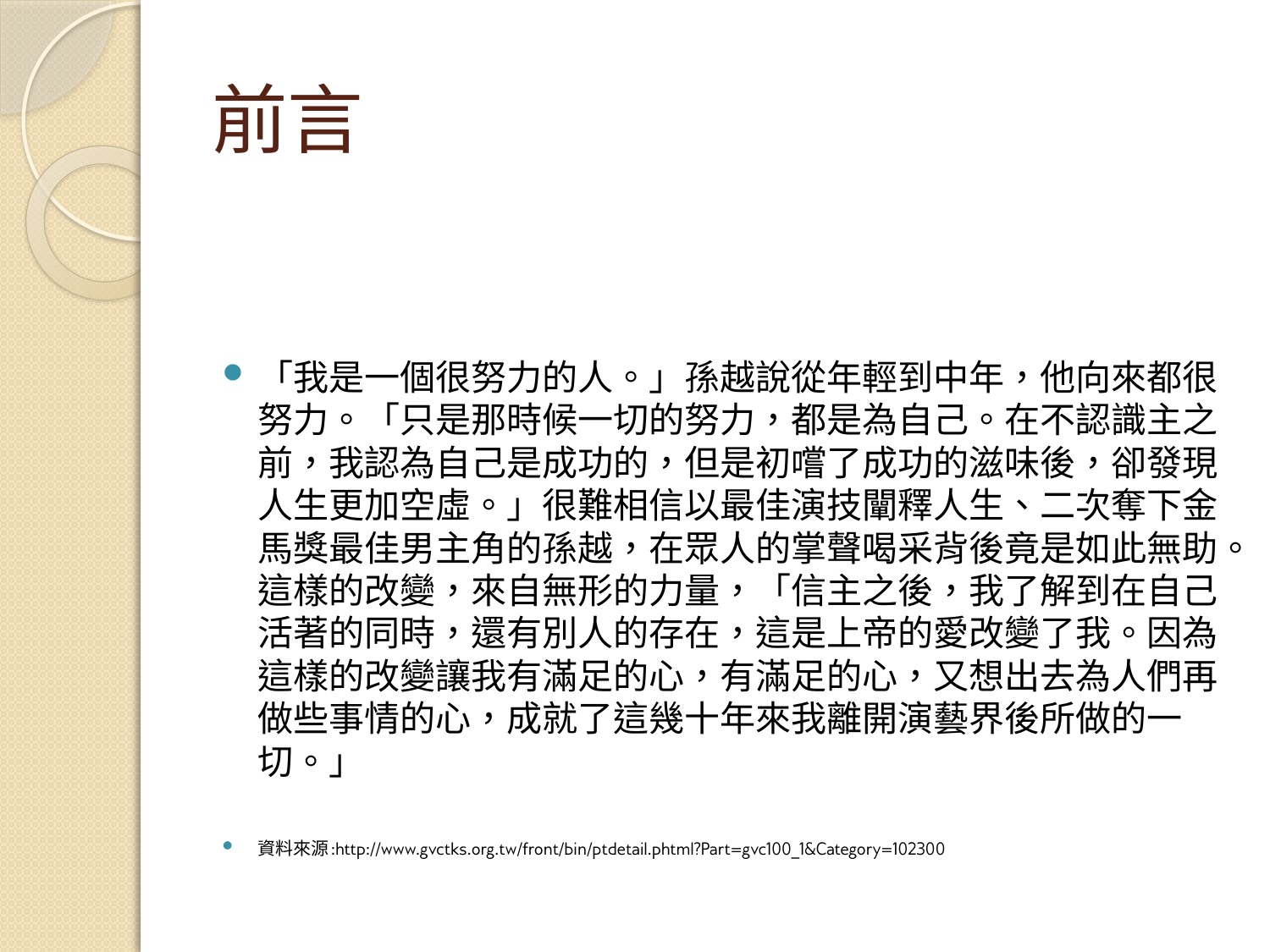

# 前言

「我是一個很努力的人。」孫越說從年輕到中年，他向來都很努力。「只是那時候一切的努力，都是為自己。在不認識主之前，我認為自己是成功的，但是初嚐了成功的滋味後，卻發現人生更加空虛。」很難相信以最佳演技闡釋人生、二次奪下金馬獎最佳男主角的孫越，在眾人的掌聲喝采背後竟是如此無助。這樣的改變，來自無形的力量，「信主之後，我了解到在自己活著的同時，還有別人的存在，這是上帝的愛改變了我。因為這樣的改變讓我有滿足的心，有滿足的心，又想出去為人們再做些事情的心，成就了這幾十年來我離開演藝界後所做的一切。」

資料來源:http://www.gvctks.org.tw/front/bin/ptdetail.phtml?Part=gvc100_1&Category=102300